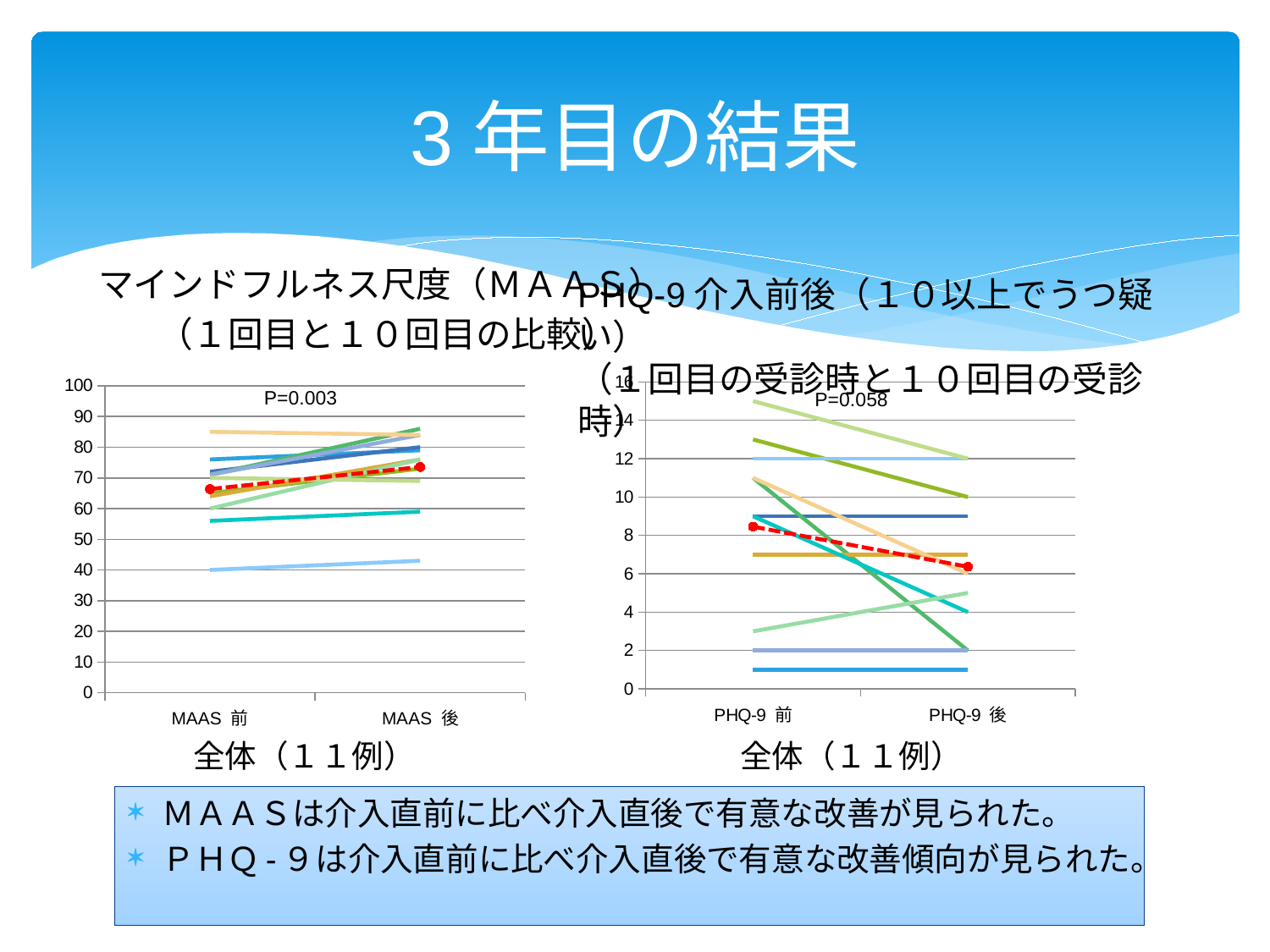

# 3年目の結果
　　マインドフルネス尺度（ＭＡＡＳ）
  　　　（１回目と１０回目の比較）

PHQ-9介入前後（１０以上でうつ疑い）
（１回目の受診時と１０回目の受診時）

### Chart

| Category |  |  |  |  |  |  |  |  |  |  |  |  |
|---|---|---|---|---|---|---|---|---|---|---|---|---|
| PHQ-9 前 | 1.0 | 9.0 | 11.0 | 13.0 | 7.0 | 9.0 | 12.0 | 2.0 | 3.0 | 15.0 | 11.0 | 8.454545454545455 |
| PHQ-9 後 | 1.0 | 9.0 | 2.0 | 10.0 | 7.0 | 4.0 | 12.0 | 2.0 | 5.0 | 12.0 | 6.0 | 6.363636363636363 |

### Chart

| Category |  |  |  |  |  |  |  |  |  |  |  |  |
|---|---|---|---|---|---|---|---|---|---|---|---|---|
| MAAS 前 | 76.0 | 72.0 | 71.0 | 65.0 | 64.0 | 56.0 | 40.0 | 71.0 | 60.0 | 70.0 | 85.0 | 66.36363636363636 |
| MAAS 後 | 79.0 | 80.0 | 86.0 | 73.0 | 76.0 | 59.0 | 43.0 | 84.0 | 76.0 | 69.0 | 84.0 | 73.54545454545455 |
P=0.003
P=0.058
全体（１１例）
全体（１１例）
ＭＡＡＳは介入直前に比べ介入直後で有意な改善が見られた。
ＰＨＱ-９は介入直前に比べ介入直後で有意な改善傾向が見られた。